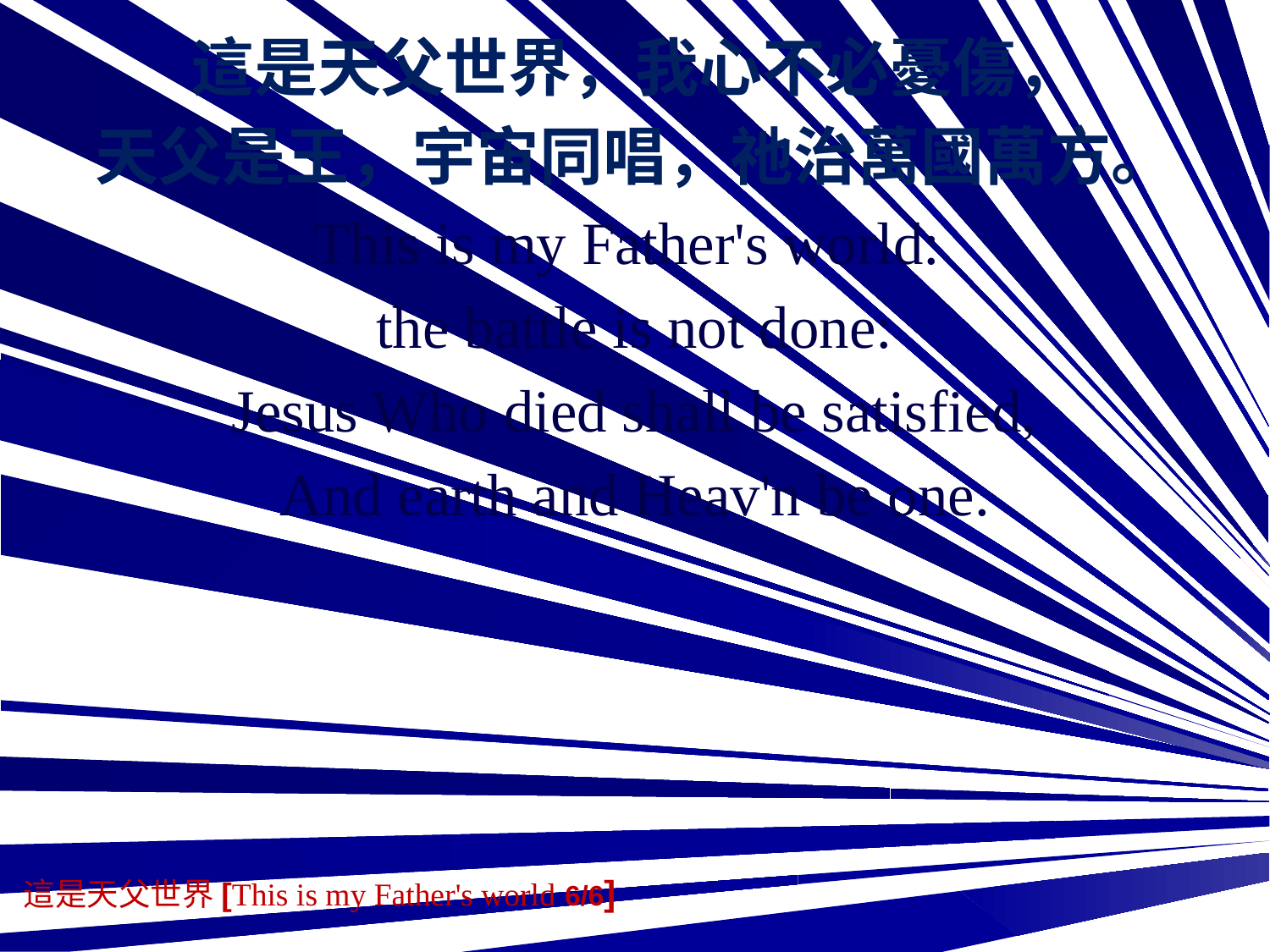

這是天父世界，我心不必憂傷，
天父是王，宇宙同唱，祂治萬國萬方。
This is my Father's world:
the battle is not done:
Jesus Who died shall be satisfied,
And earth and Heav'n be one.
這是天父世界[This is my Father's world 6/6]